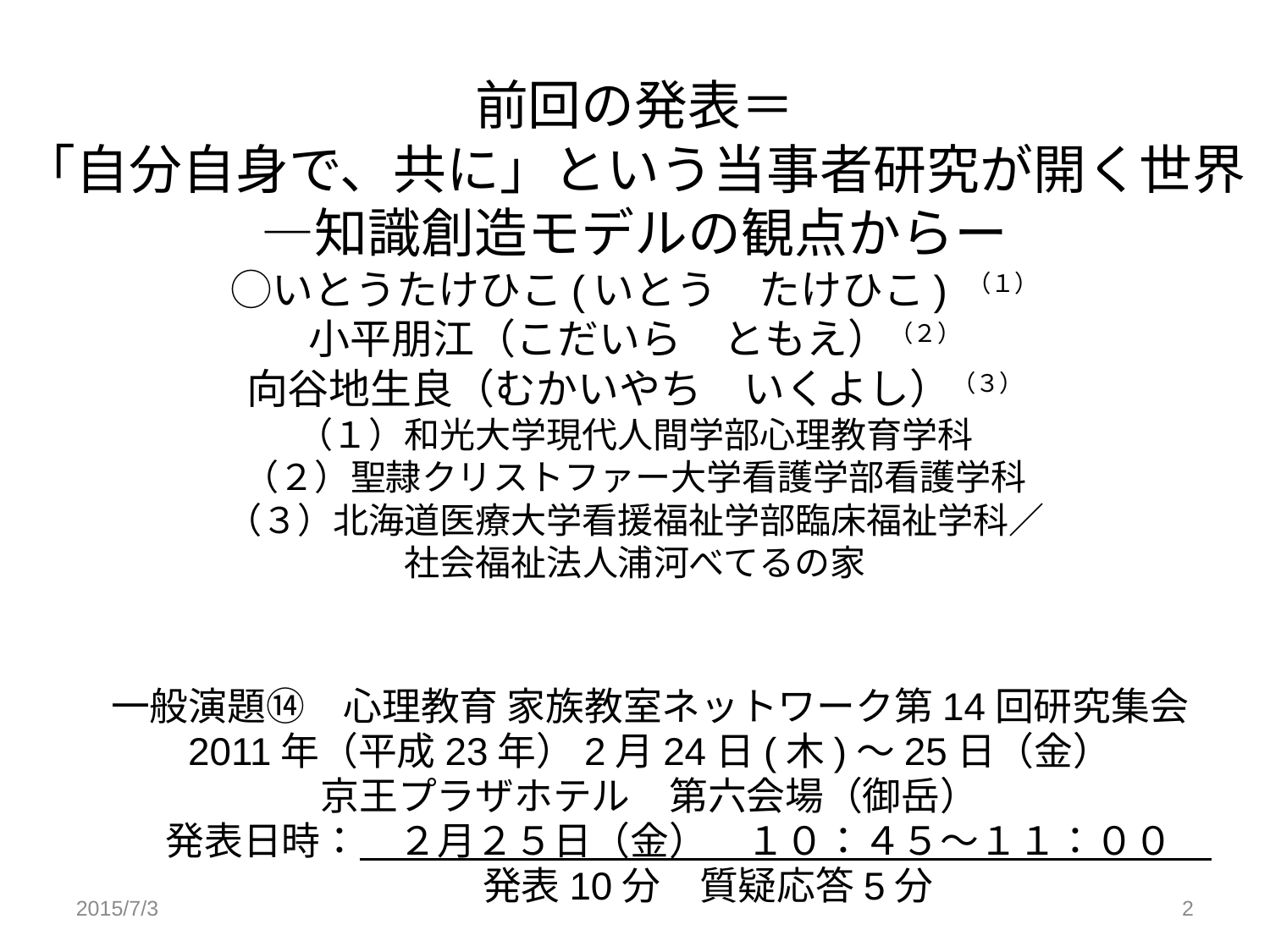

前回の発表＝
「自分自身で、共に」という当事者研究が開く世界
―知識創造モデルの観点からー
◯いとうたけひこ(いとう　たけひこ) （１）
小平朋江（こだいら　ともえ）（２）
向谷地生良（むかいやち　いくよし）（３）
（１）和光大学現代人間学部心理教育学科
（２）聖隷クリストファー大学看護学部看護学科
（３）北海道医療大学看援福祉学部臨床福祉学科／
社会福祉法人浦河べてるの家
一般演題⑭　心理教育 家族教室ネットワーク第14回研究集会
2011年（平成23年）2月24日(木)～25日（金）
京王プラザホテル　第六会場（御岳）
　　発表日時：　２月２５日（金）　１０：４５～１１：００
　　　発表10分　質疑応答5分

2015/7/3
2